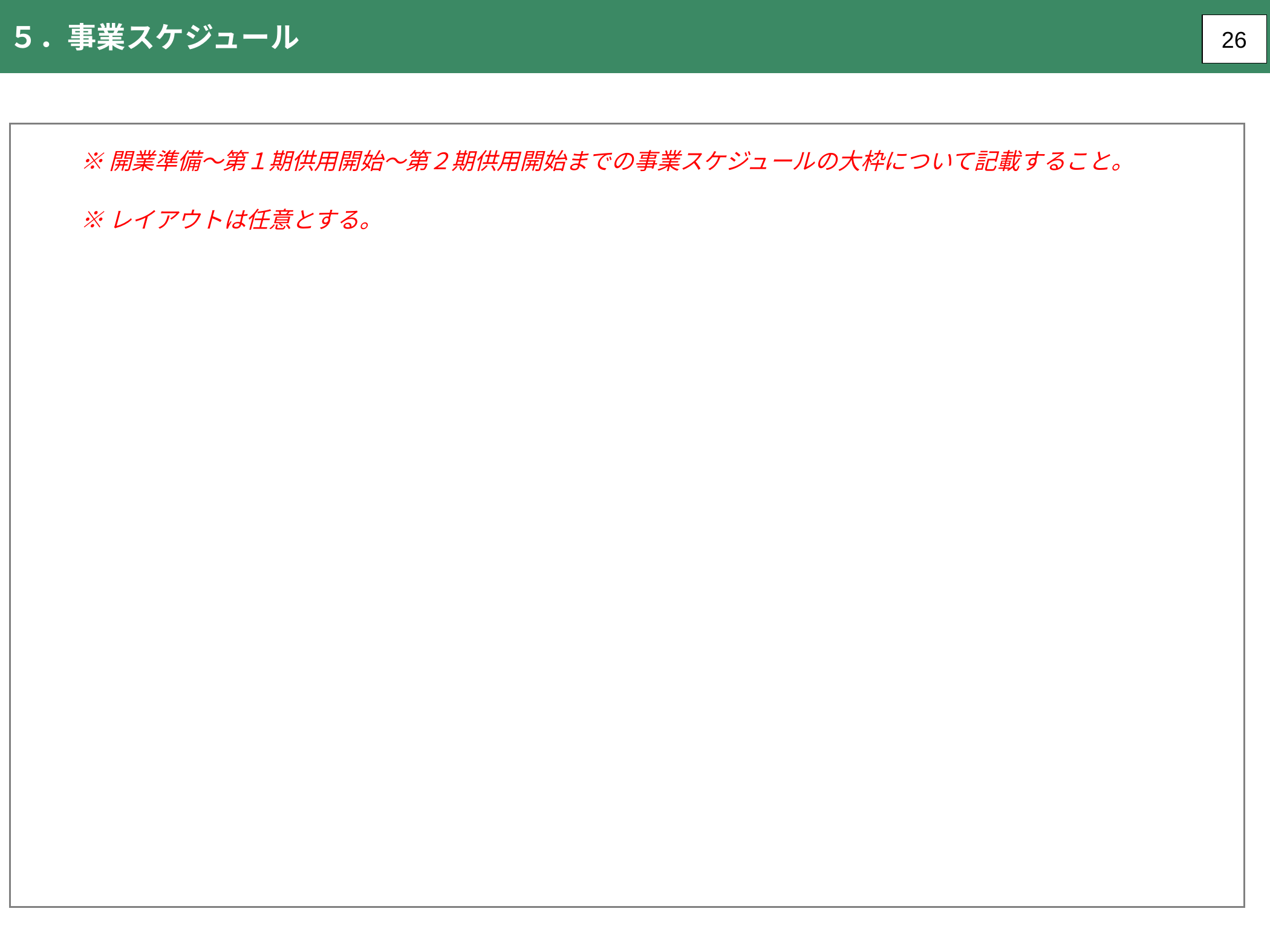

５．事業スケジュール
26

※開業準備～第１期供用開始～第２期供用開始までの事業スケジュールの大枠について記載すること。

※レイアウトは任意とする。